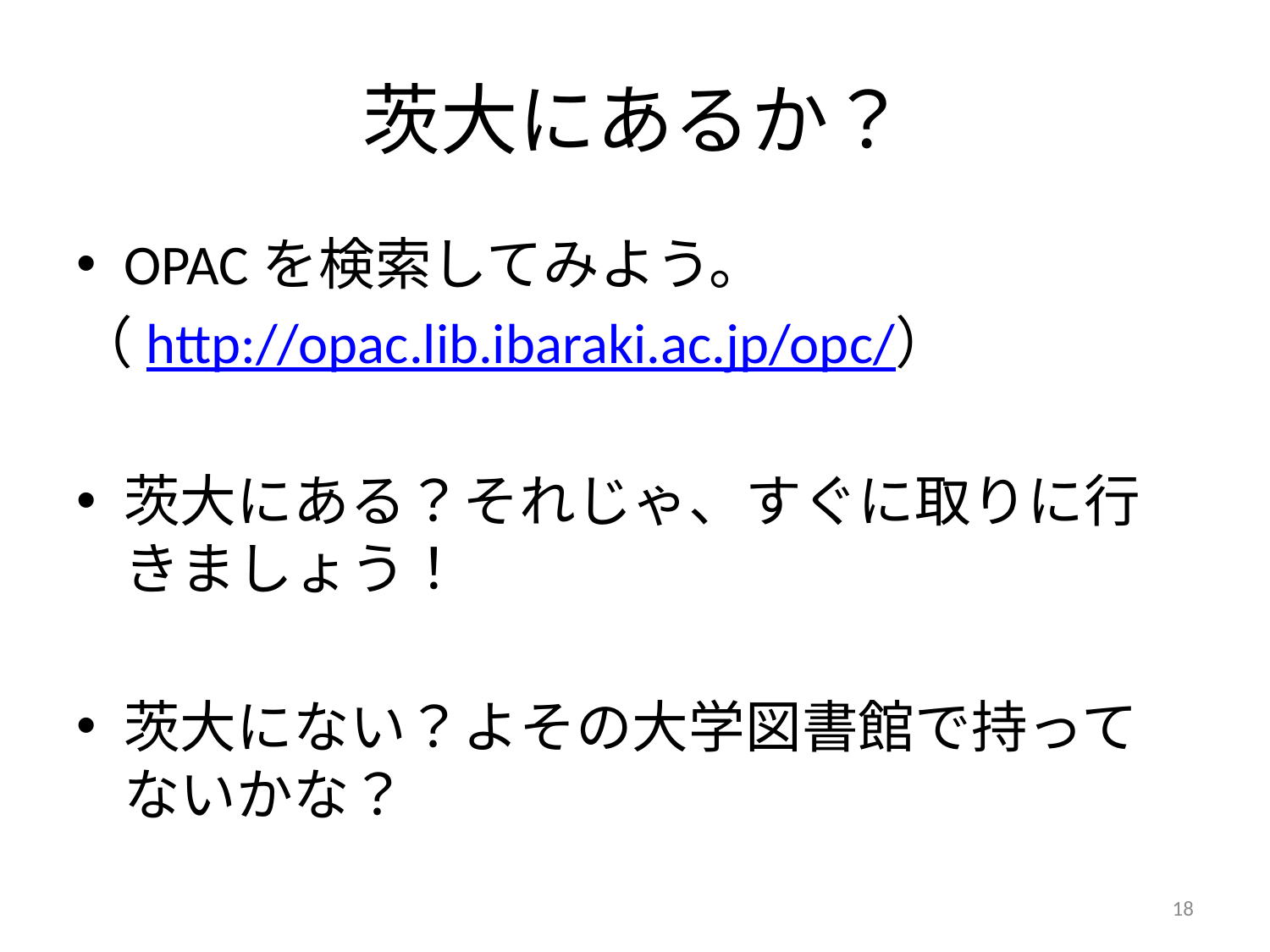

# 茨大にあるか？
OPACを検索してみよう。
（http://opac.lib.ibaraki.ac.jp/opc/）

茨大にある？それじゃ、すぐに取りに行きましょう！

茨大にない？よその大学図書館で持ってないかな？
18